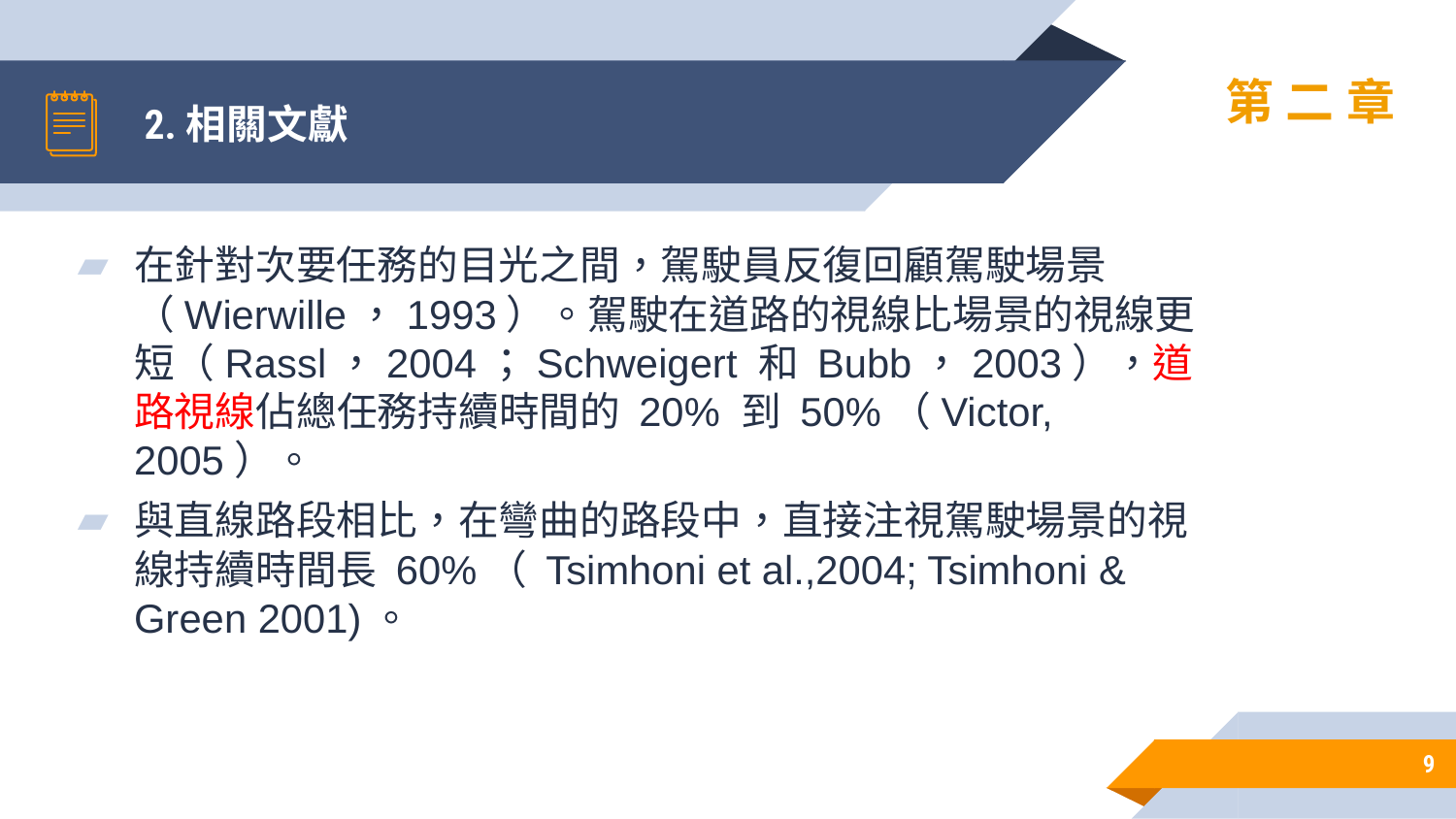

# 2.相關文獻
第二章

在針對次要任務的目光之間，駕駛員反復回顧駕駛場景（Wierwille，1993）。駕駛在道路的視線比場景的視線更短（Rassl，2004；Schweigert 和 Bubb，2003），道路視線佔總任務持續時間的 20% 到 50%（Victor, 2005）。
與直線路段相比，在彎曲的路段中，直接注視駕駛場景的視線持續時間長 60%（ Tsimhoni et al.,2004; Tsimhoni & Green 2001)。
9